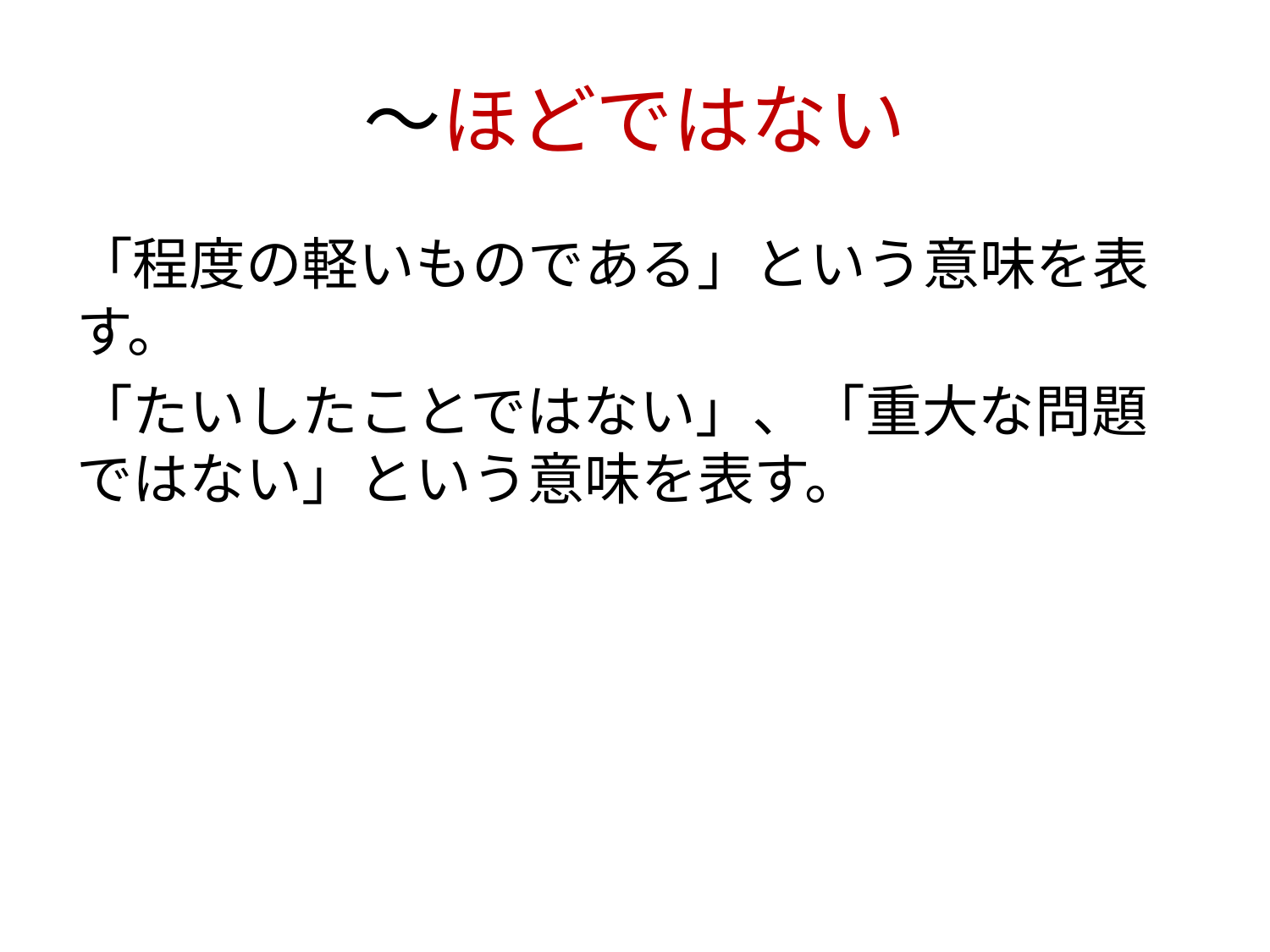

# ～ほどではない
「程度の軽いものである」という意味を表す。
「たいしたことではない」、「重大な問題ではない」という意味を表す。